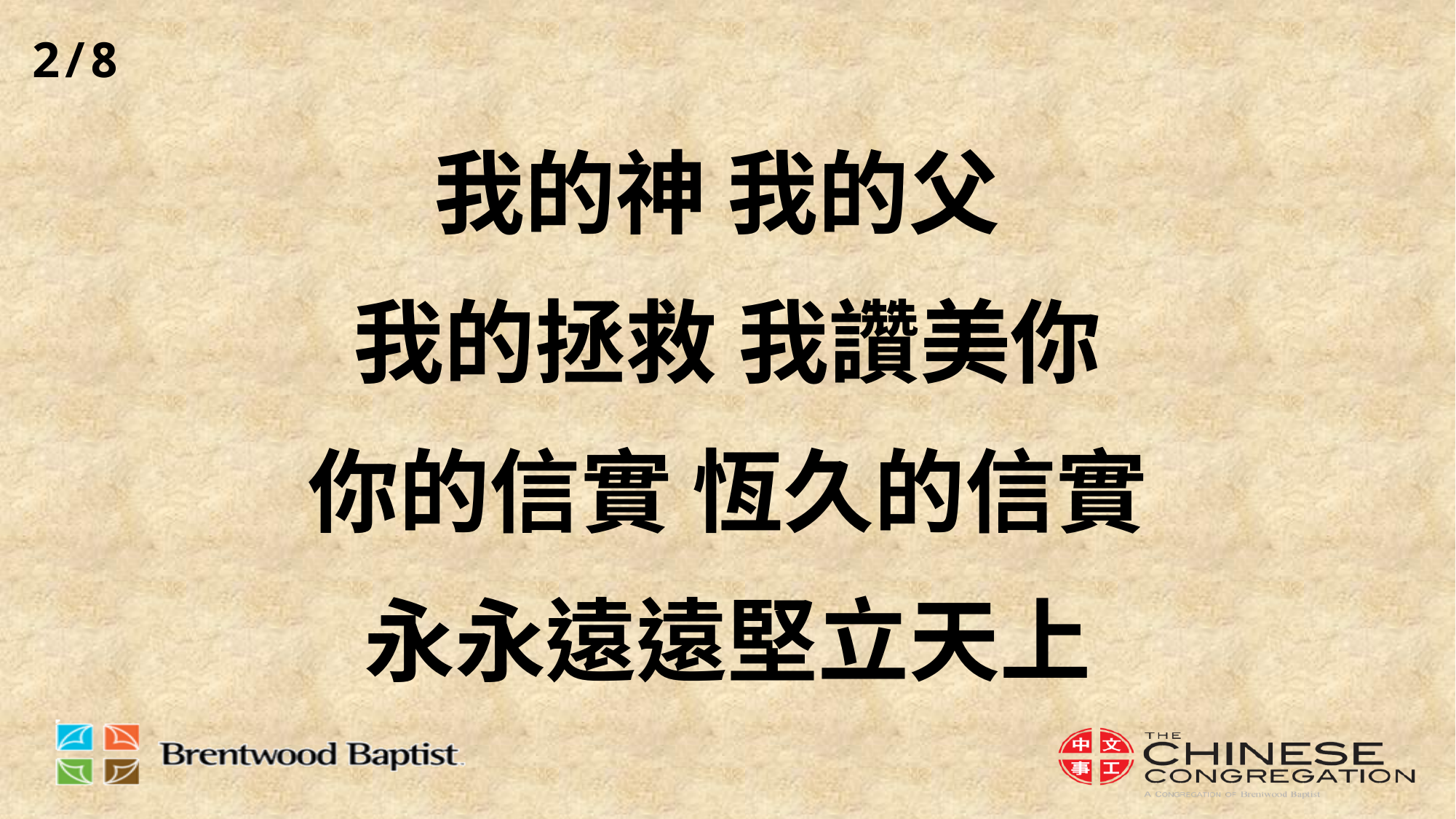

2/8
我的神 我的父
我的拯救 我讚美你
你的信實 恆久的信實
永永遠遠堅立天上